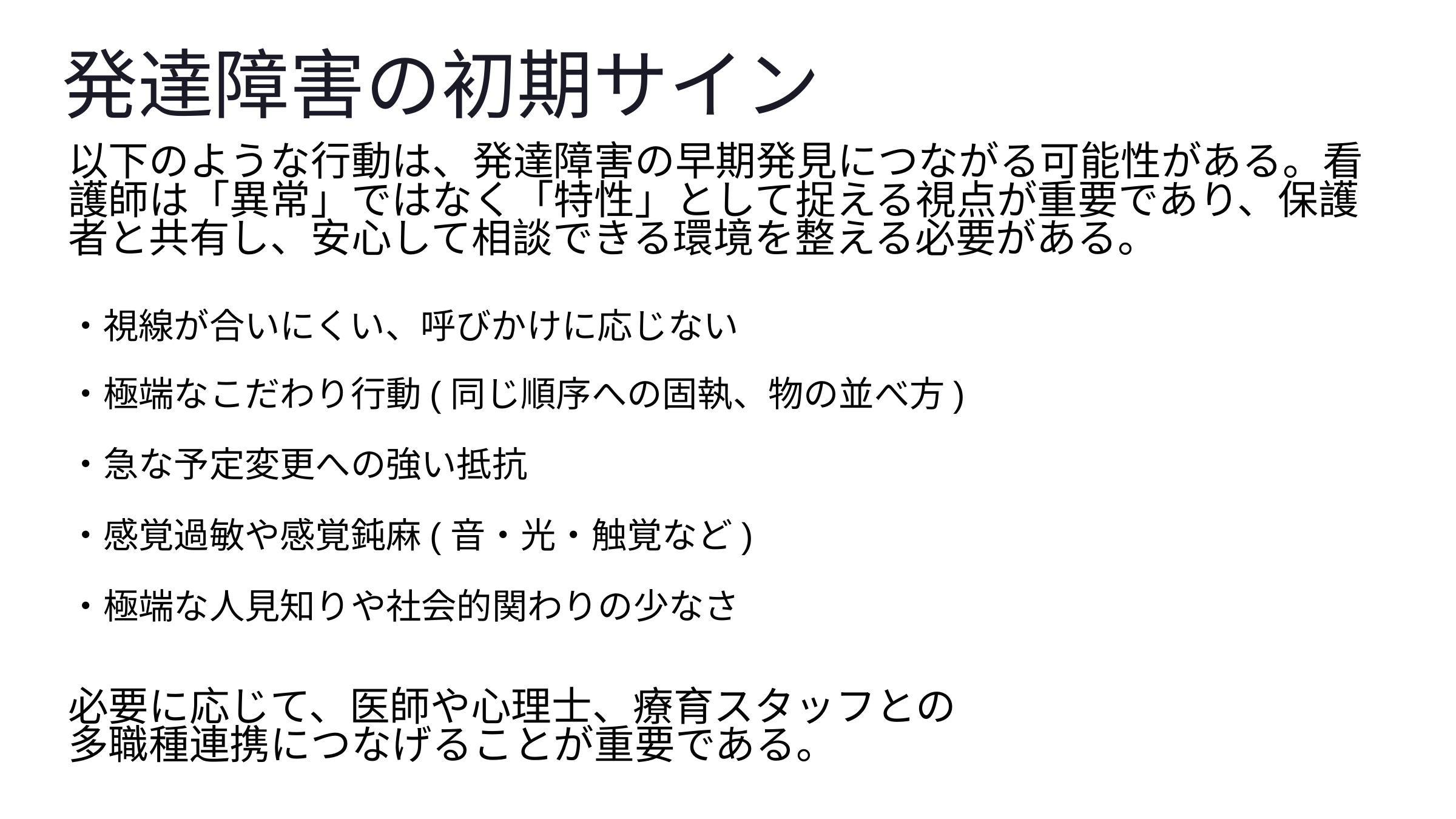

発達障害の初期サイン
以下のような行動は、発達障害の早期発見につながる可能性がある。看護師は「異常」ではなく「特性」として捉える視点が重要であり、保護者と共有し、安心して相談できる環境を整える必要がある。
・視線が合いにくい、呼びかけに応じない
・極端なこだわり行動(同じ順序への固執、物の並べ方)
・急な予定変更への強い抵抗
・感覚過敏や感覚鈍麻(音・光・触覚など)
・極端な人見知りや社会的関わりの少なさ
必要に応じて、医師や心理士、療育スタッフとの
多職種連携につなげることが重要である。